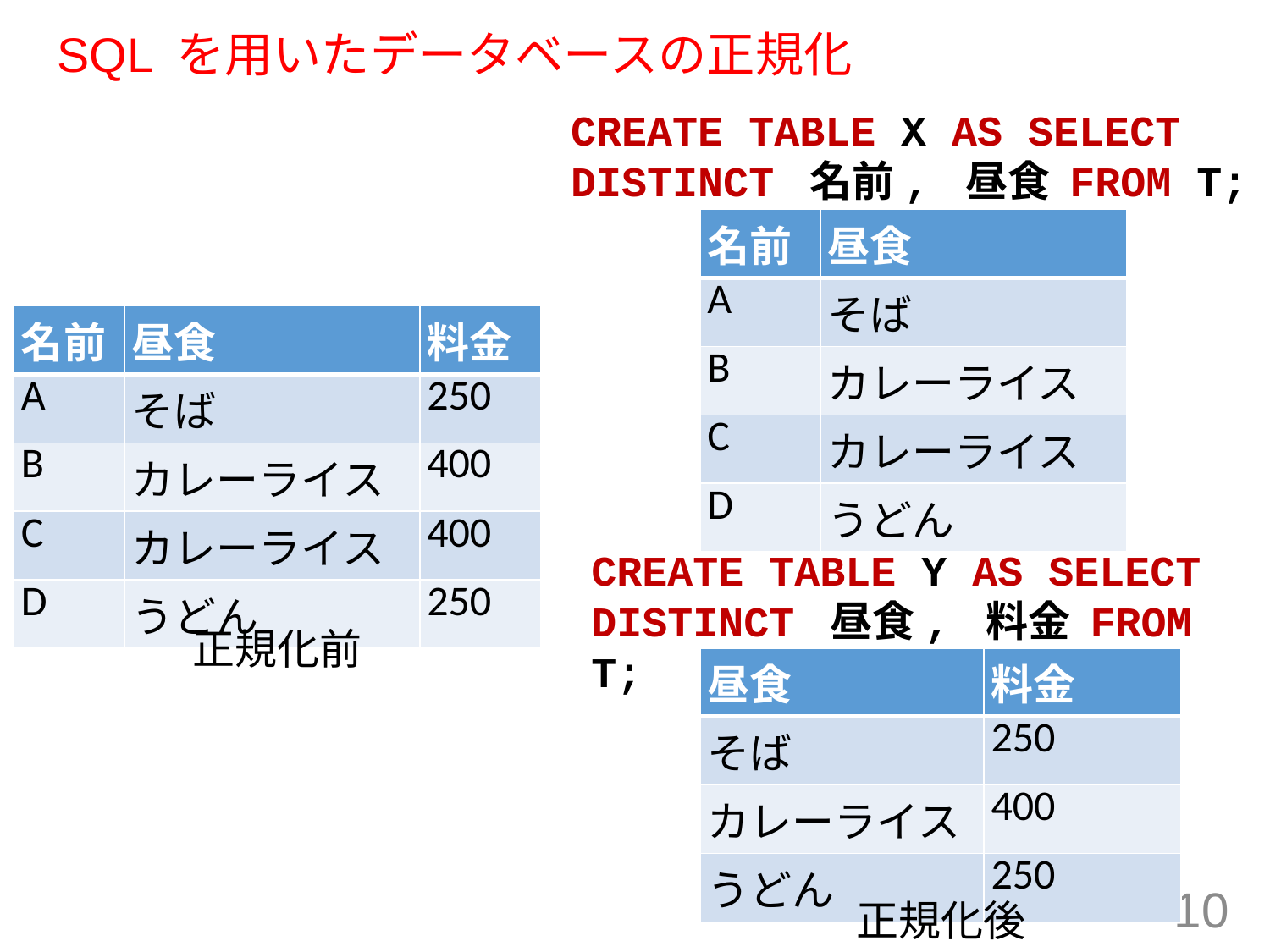

# SQL を用いたデータベースの正規化
CREATE TABLE X AS SELECT DISTINCT 名前, 昼食 FROM T;
| 名前 | 昼食 |
| --- | --- |
| A | そば |
| B | カレーライス |
| C | カレーライス |
| D | うどん |
| 名前 | 昼食 | 料金 |
| --- | --- | --- |
| A | そば | 250 |
| B | カレーライス | 400 |
| C | カレーライス | 400 |
| D | うどん | 250 |
CREATE TABLE Y AS SELECT DISTINCT 昼食, 料金 FROM T;
正規化前
| 昼食 | 料金 |
| --- | --- |
| そば | 250 |
| カレーライス | 400 |
| うどん | 250 |
10
正規化後